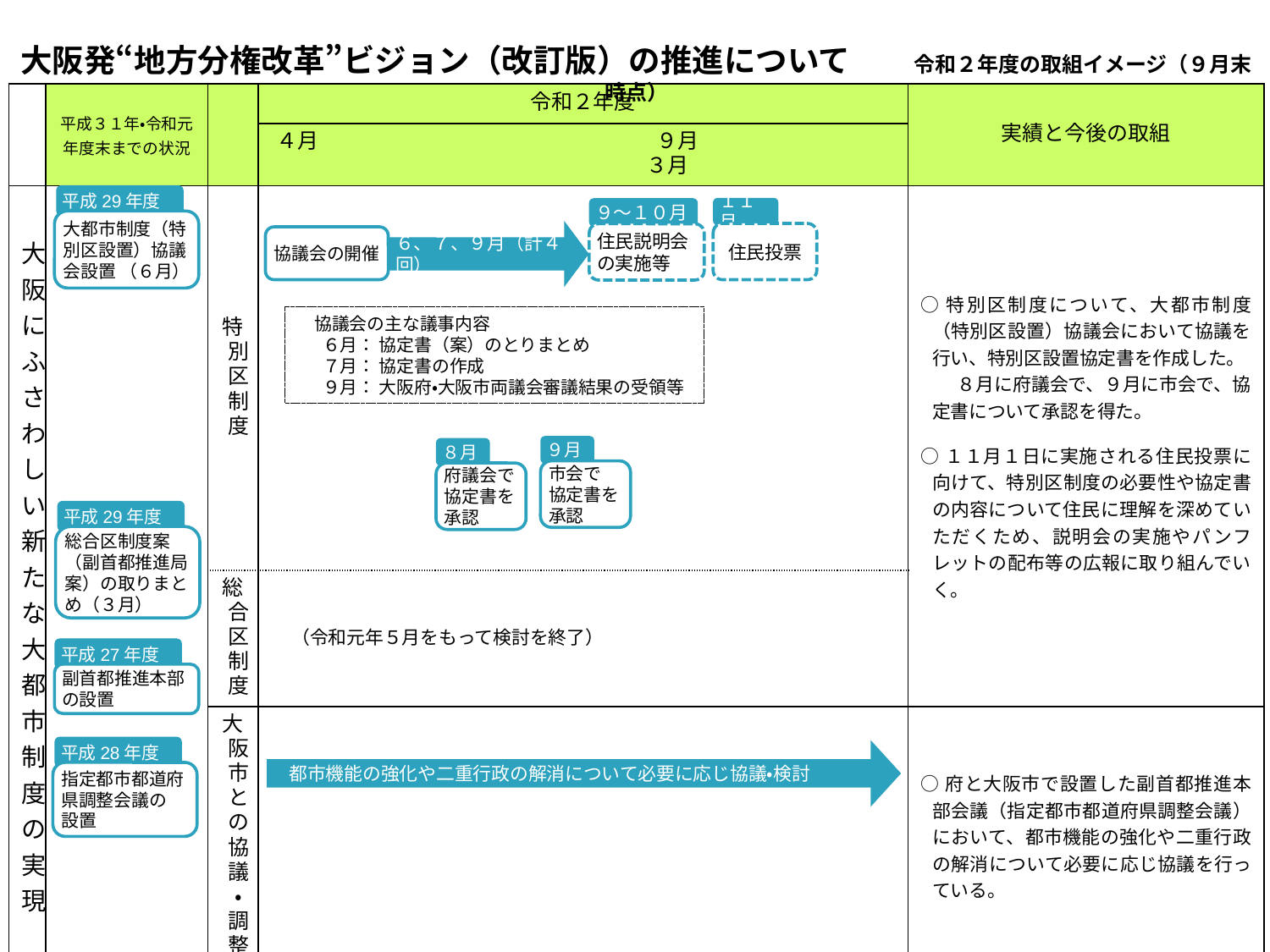

大阪発“地方分権改革”ビジョン（改訂版）の推進について　　令和２年度の取組イメージ（９月末時点）
|  | 平成３１年・令和元年度末までの状況 |  | 令和２年度 | 実績と今後の取組 |
| --- | --- | --- | --- | --- |
|  |  |  | ４月　　　　　　　　　　　　　　　　９月　　　　　　　　　　　　　　　　　３月 |  |
| 大阪にふさわしい新たな大都市制度の実現 |  | 特別区制度 |  | ○特別区制度について、大都市制度（特別区設置）協議会において協議を行い、特別区設置協定書を作成した。 　　８月に府議会で、９月に市会で、協定書について承認を得た。 ○１１月１日に実施される住民投票に向けて、特別区制度の必要性や協定書の内容について住民に理解を深めていただくため、説明会の実施やパンフレットの配布等の広報に取り組んでいく。 |
|  |  | 総合区制度 | （令和元年５月をもって検討を終了） |  |
|  |  | 大阪市との協議・調整 |  | ○府と大阪市で設置した副首都推進本部会議（指定都市都道府県調整会議）において、都市機能の強化や二重行政の解消について必要に応じ協議を行っている。 |
平成29年度
大都市制度（特別区設置）協議会設置 （６月）
１１月
住民投票
９～１０月
住民説明会の実施等
６、７、９月（計４回）
協議会の開催
　協議会の主な議事内容
　  ６月： 協定書（案）のとりまとめ
　  ７月： 協定書の作成
　  ９月： 大阪府・大阪市両議会審議結果の受領等
９月
市会で
協定書を承認
８月
府議会で
協定書を承認
平成29年度
総合区制度案（副首都推進局案）の取りまとめ（３月）
平成27年度
副首都推進本部の設置
平成28年度
指定都市都道府県調整会議の
設置
都市機能の強化や二重行政の解消について必要に応じ協議・検討